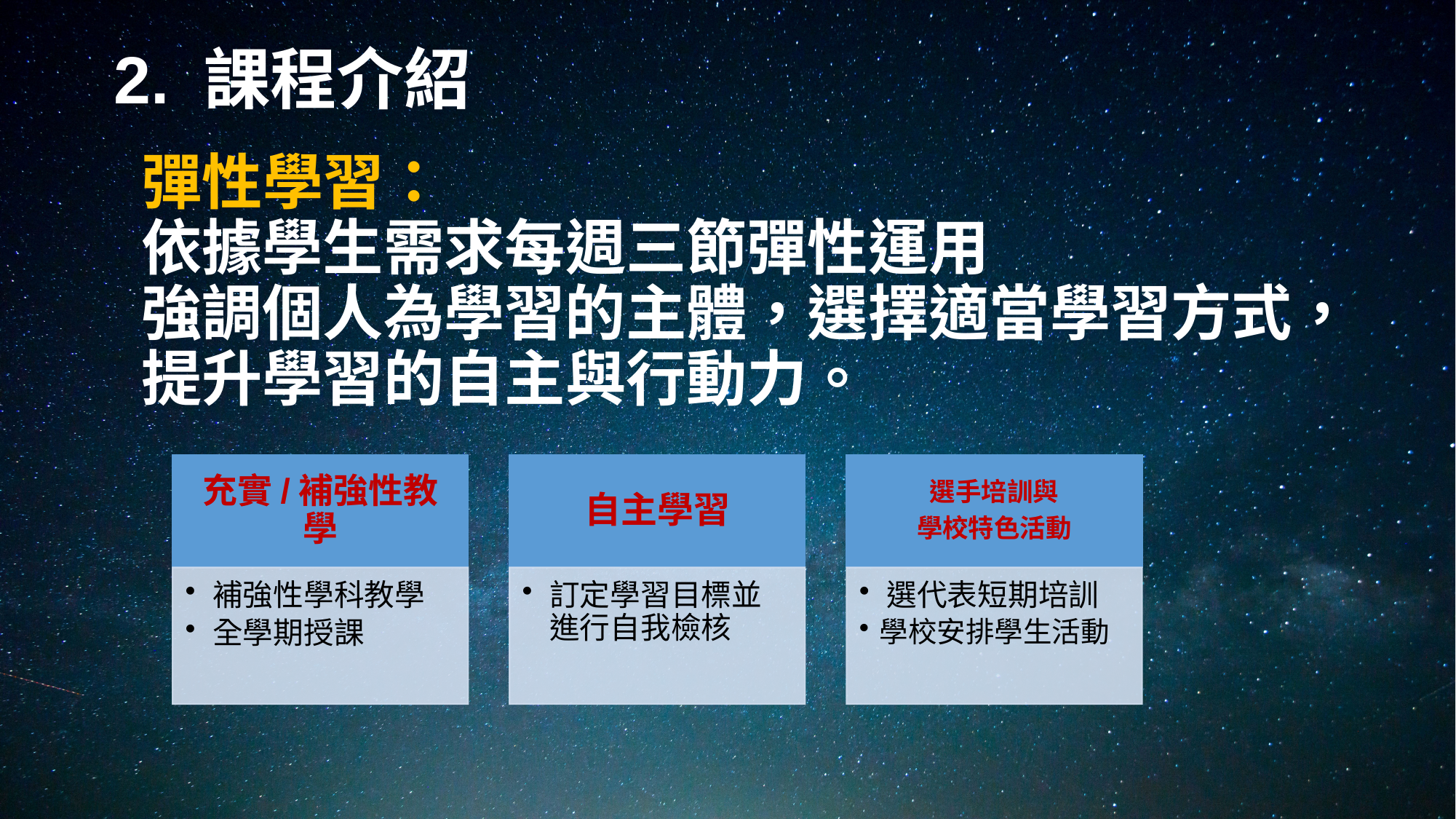

# 2. 課程介紹
彈性學習：
依據學生需求每週三節彈性運用
強調個人為學習的主體，選擇適當學習方式，提升學習的自主與行動力。

充實/補強性教學
補強性學科教學
全學期授課
自主學習
訂定學習目標並進行自我檢核
選手培訓與
學校特色活動
選代表短期培訓
學校安排學生活動